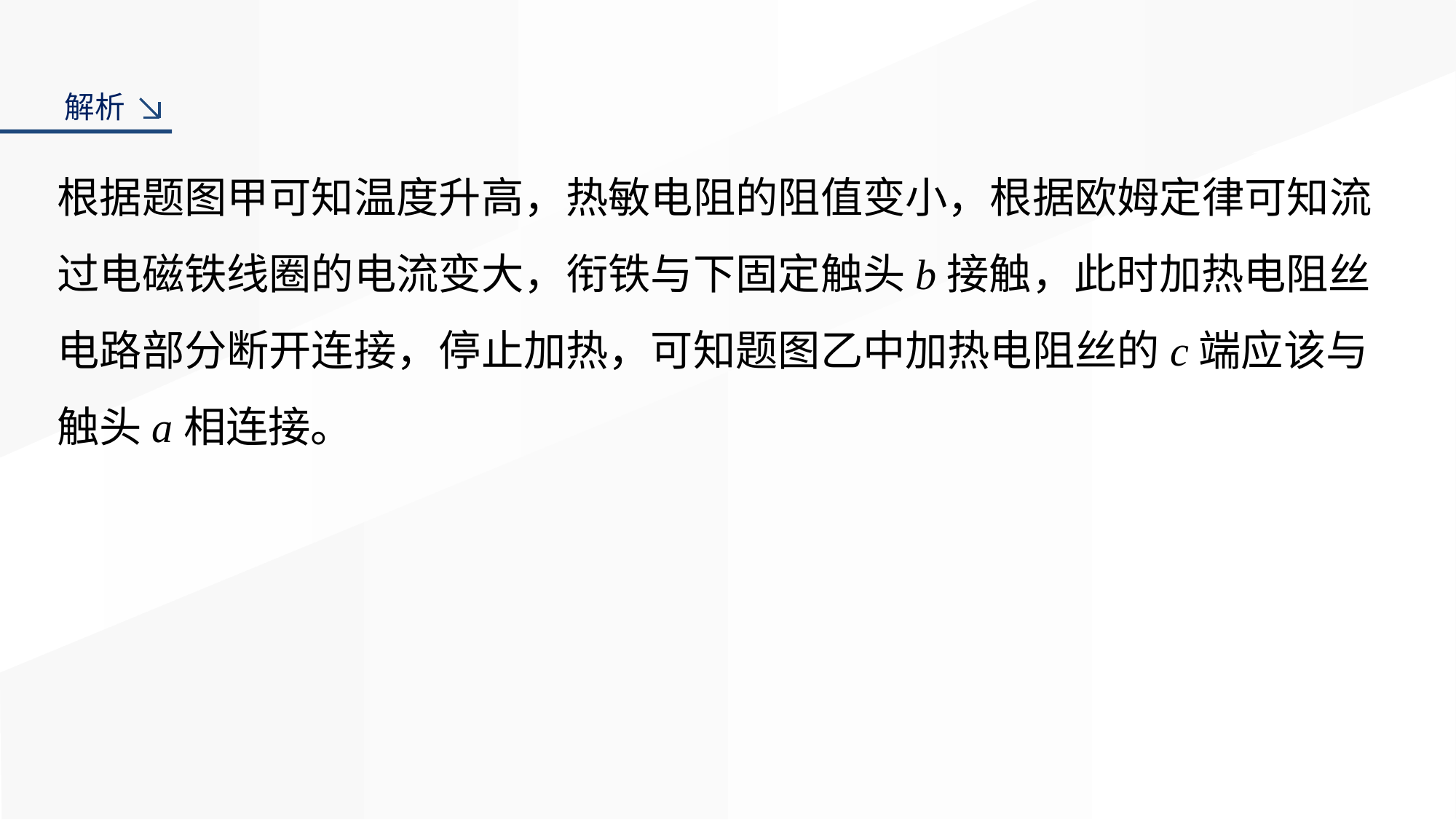

解析

根据题图甲可知温度升高，热敏电阻的阻值变小，根据欧姆定律可知流过电磁铁线圈的电流变大，衔铁与下固定触头b接触，此时加热电阻丝电路部分断开连接，停止加热，可知题图乙中加热电阻丝的c端应该与触头a相连接。